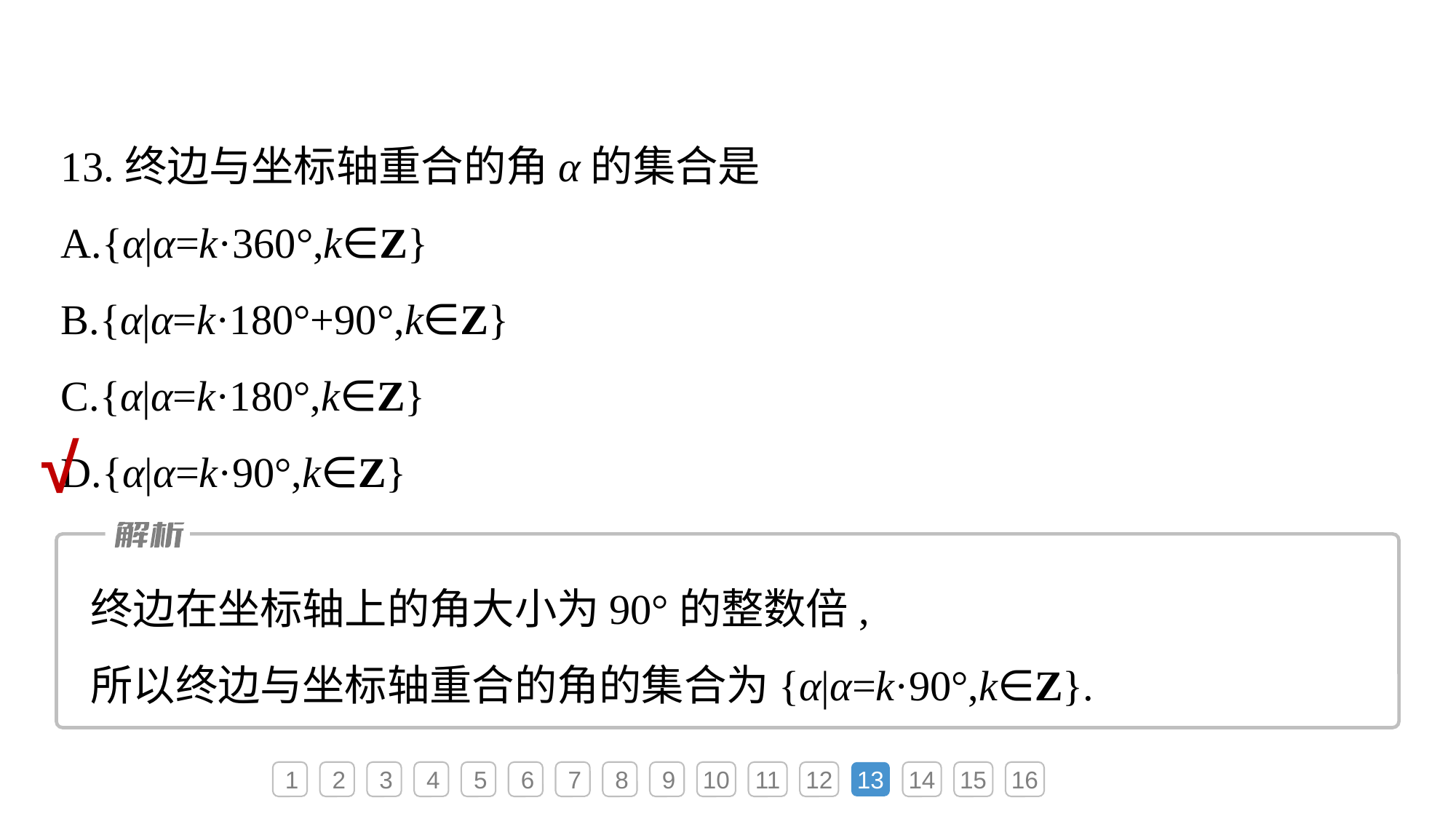

13.终边与坐标轴重合的角α的集合是
A.{α|α=k·360°,k∈Z}
B.{α|α=k·180°+90°,k∈Z}
C.{α|α=k·180°,k∈Z}
D.{α|α=k·90°,k∈Z}
√

终边在坐标轴上的角大小为90°的整数倍,
所以终边与坐标轴重合的角的集合为{α|α=k·90°,k∈Z}.
1
2
3
4
5
6
7
8
9
10
11
12
13
14
15
16